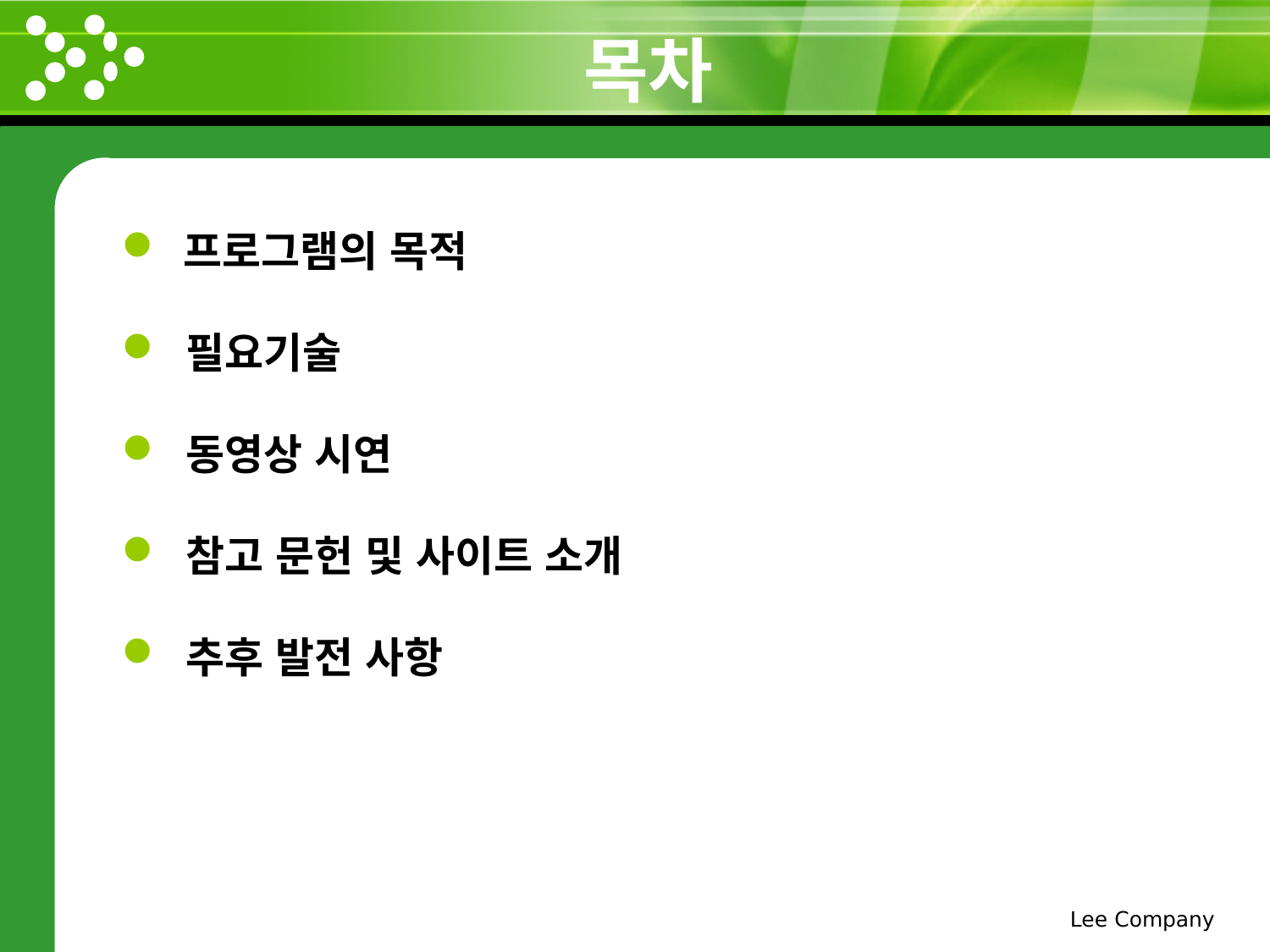

# 목차
 프로그램의 목적

 필요기술

 동영상 시연

 참고 문헌 및 사이트 소개

 추후 발전 사항

Lee Company